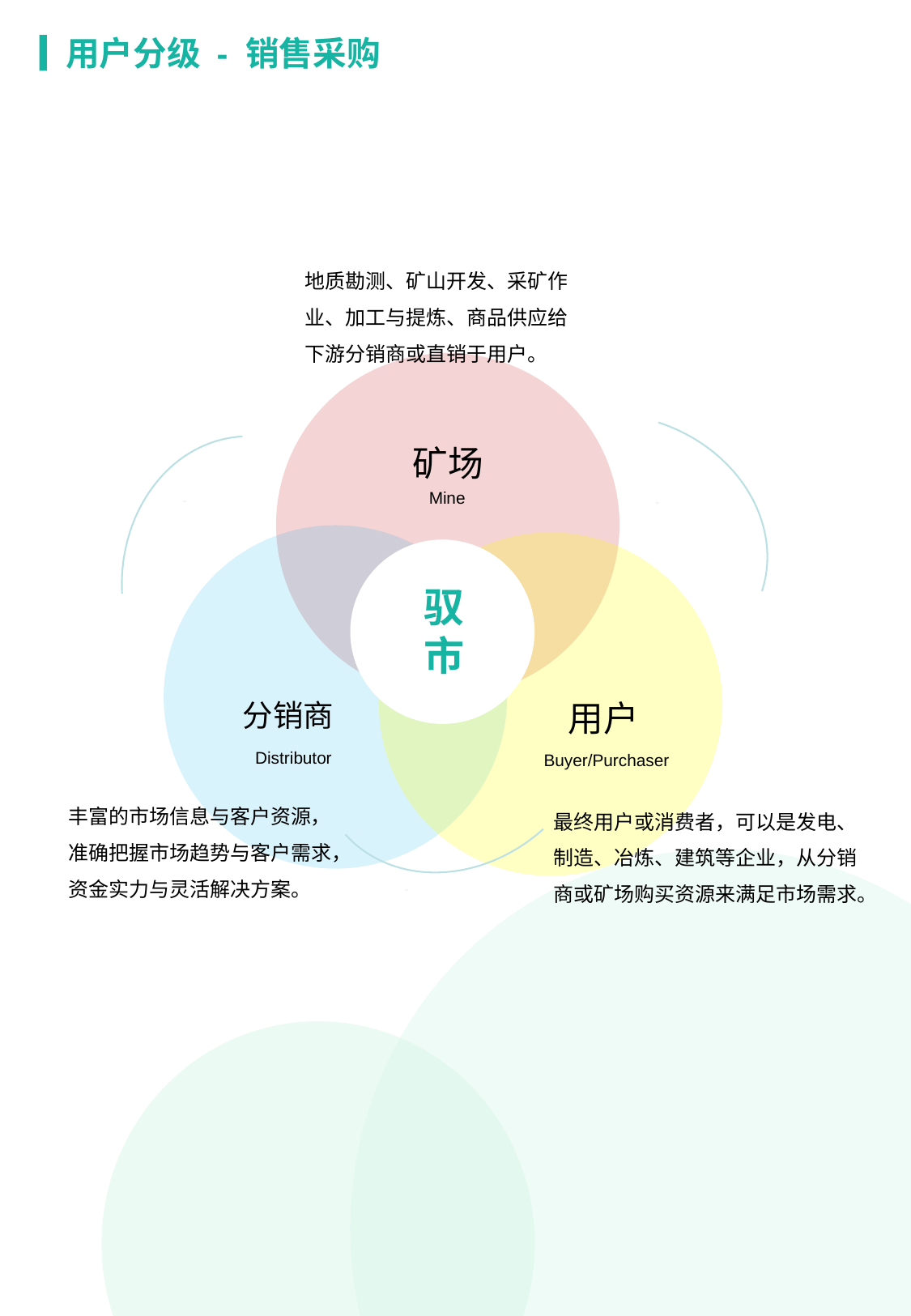

用户分级 - 销售采购
地质勘测、矿山开发、采矿作业、加工与提炼、商品供应给下游分销商或直销于用户。

矿场

Mine
合作
合作

驭市

分销商
用户
Distributor
Buyer/Purchaser
丰富的市场信息与客户资源，准确把握市场趋势与客户需求，资金实力与灵活解决方案。
最终用户或消费者，可以是发电、制造、冶炼、建筑等企业，从分销商或矿场购买资源来满足市场需求。

合作